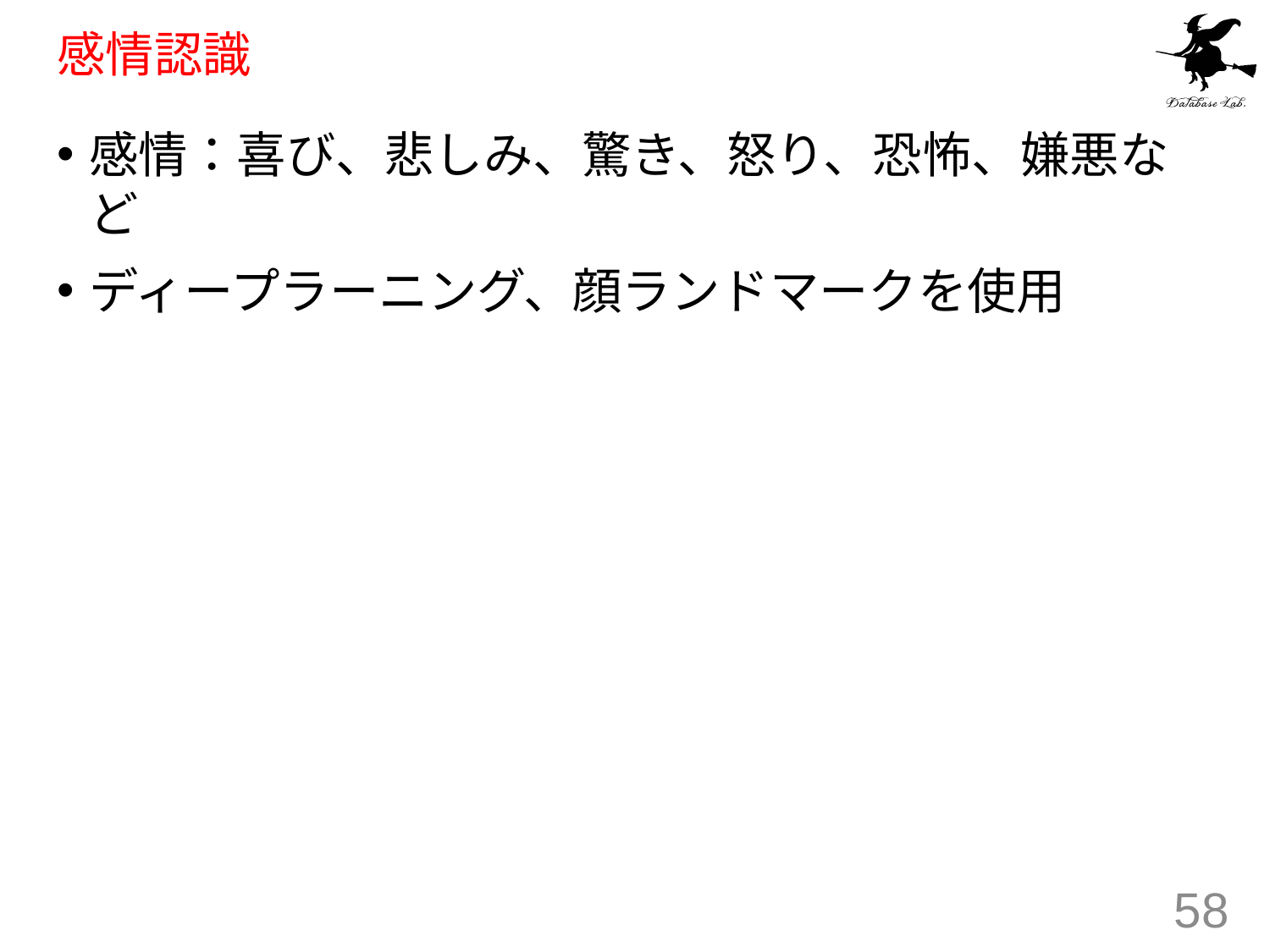

# 感情認識
感情：喜び、悲しみ、驚き、怒り、恐怖、嫌悪など
ディープラーニング、顔ランドマークを使用
58